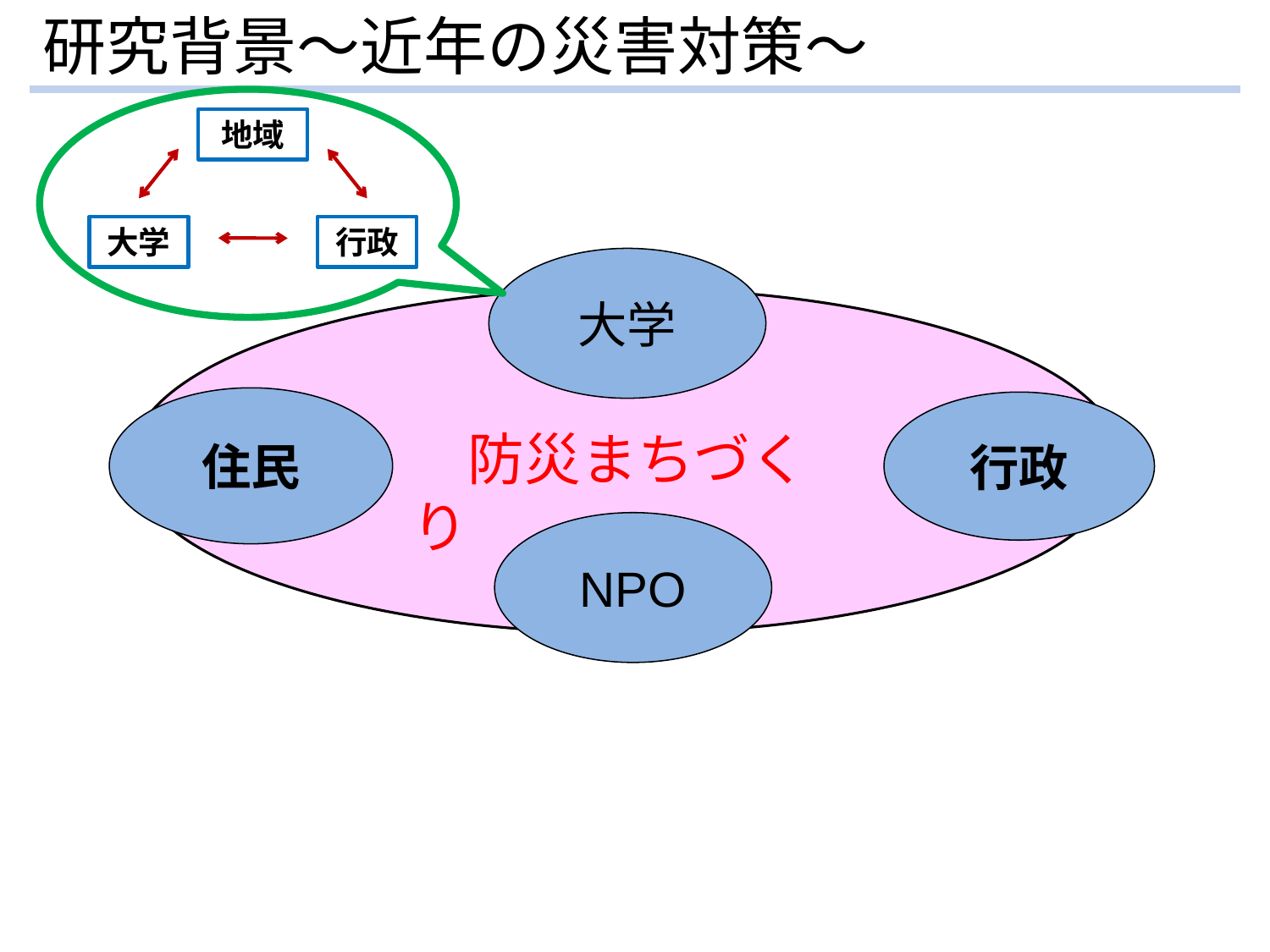

研究背景～近年の災害対策～

地域
大学
行政
大学

住民
行政
　防災まちづくり
NPO